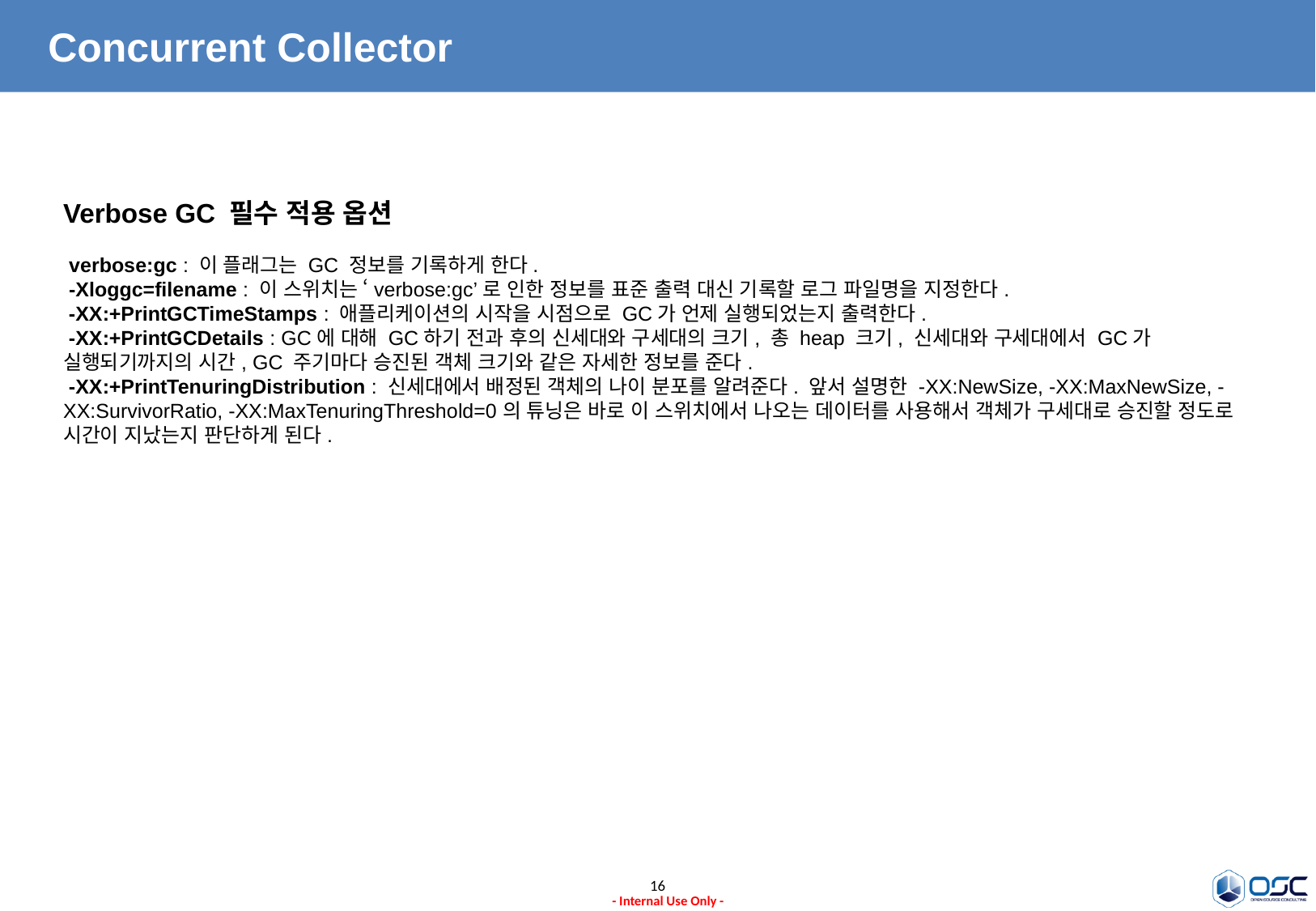

# Concurrent Collector
Verbose GC 필수 적용 옵션

 verbose:gc : 이 플래그는 GC 정보를 기록하게 한다. 
 -Xloggc=filename : 이 스위치는 ‘verbose:gc’로 인한 정보를 표준 출력 대신 기록할 로그 파일명을 지정한다.
 -XX:+PrintGCTimeStamps : 애플리케이션의 시작을 시점으로 GC가 언제 실행되었는지 출력한다. 
 -XX:+PrintGCDetails : GC에 대해 GC하기 전과 후의 신세대와 구세대의 크기, 총 heap 크기, 신세대와 구세대에서 GC가 실행되기까지의 시간, GC 주기마다 승진된 객체 크기와 같은 자세한 정보를 준다. 
 -XX:+PrintTenuringDistribution : 신세대에서 배정된 객체의 나이 분포를 알려준다. 앞서 설명한 -XX:NewSize, -XX:MaxNewSize, -XX:SurvivorRatio, -XX:MaxTenuringThreshold=0의 튜닝은 바로 이 스위치에서 나오는 데이터를 사용해서 객체가 구세대로 승진할 정도로 시간이 지났는지 판단하게 된다.